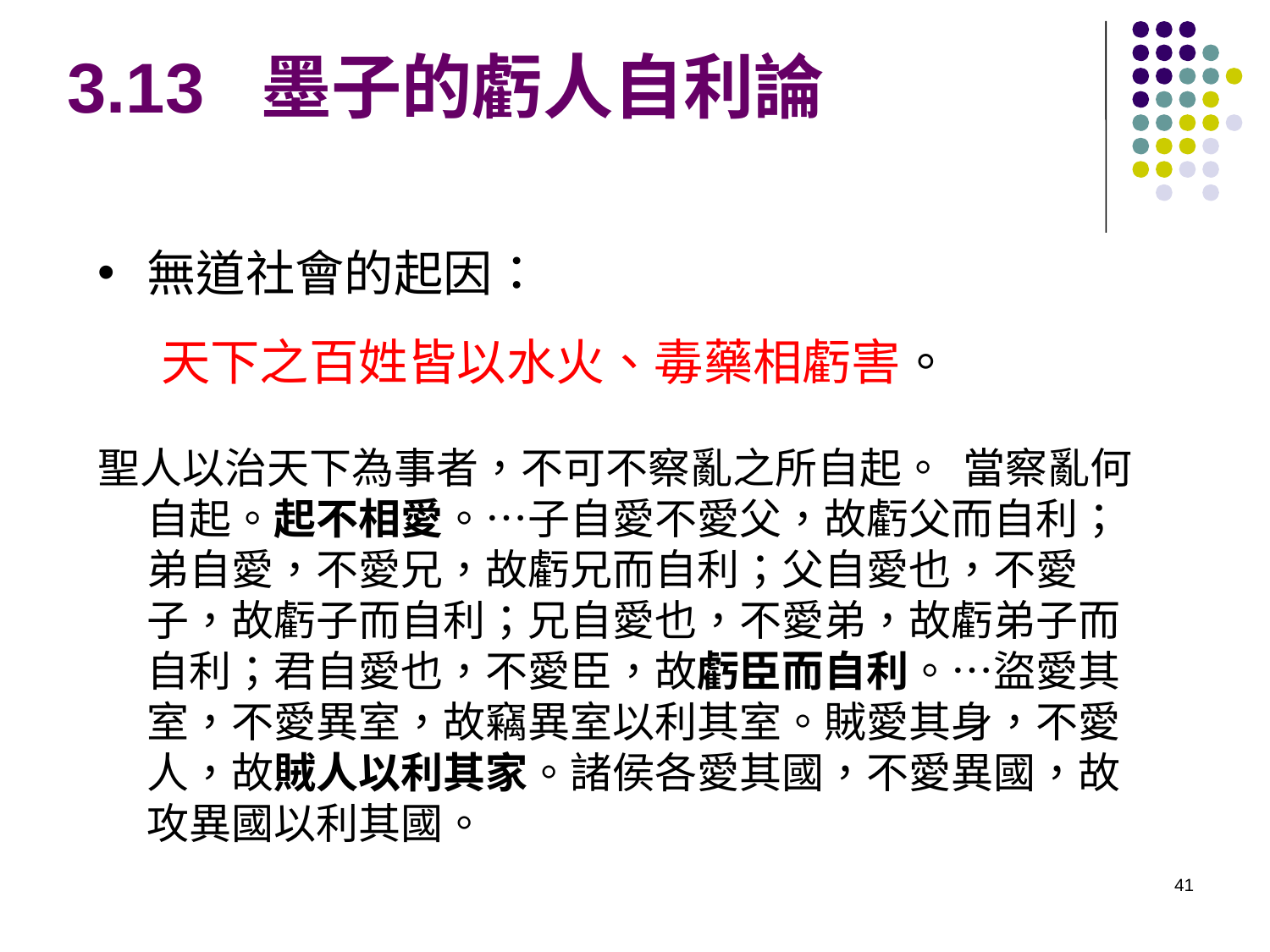

3.13  墨子的虧人自利論

無道社會的起因：
天下之百姓皆以水火、毒藥相虧害。

聖人以治天下為事者，不可不察亂之所自起。  當察亂何自起。起不相愛。…子自愛不愛父，故虧父而自利；弟自愛，不愛兄，故虧兄而自利；父自愛也，不愛子，故虧子而自利；兄自愛也，不愛弟，故虧弟子而自利；君自愛也，不愛臣，故虧臣而自利。…盜愛其室，不愛異室，故竊異室以利其室。賊愛其身，不愛人，故賊人以利其家。諸侯各愛其國，不愛異國，故攻異國以利其國。
41